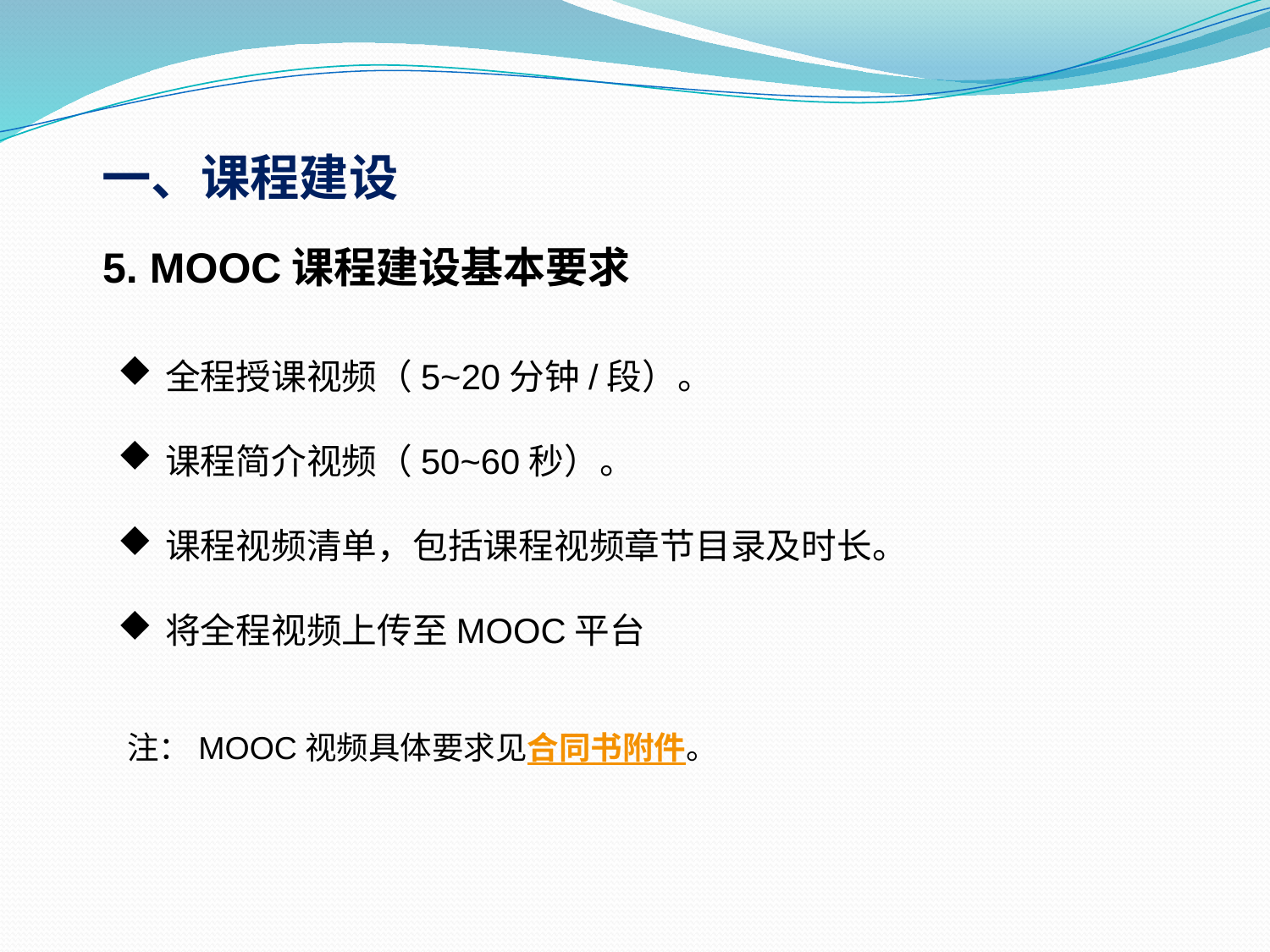

一、课程建设
5. MOOC课程建设基本要求
全程授课视频（5~20分钟/段）。
课程简介视频（50~60秒）。
课程视频清单，包括课程视频章节目录及时长。
将全程视频上传至MOOC平台
注：MOOC视频具体要求见合同书附件。